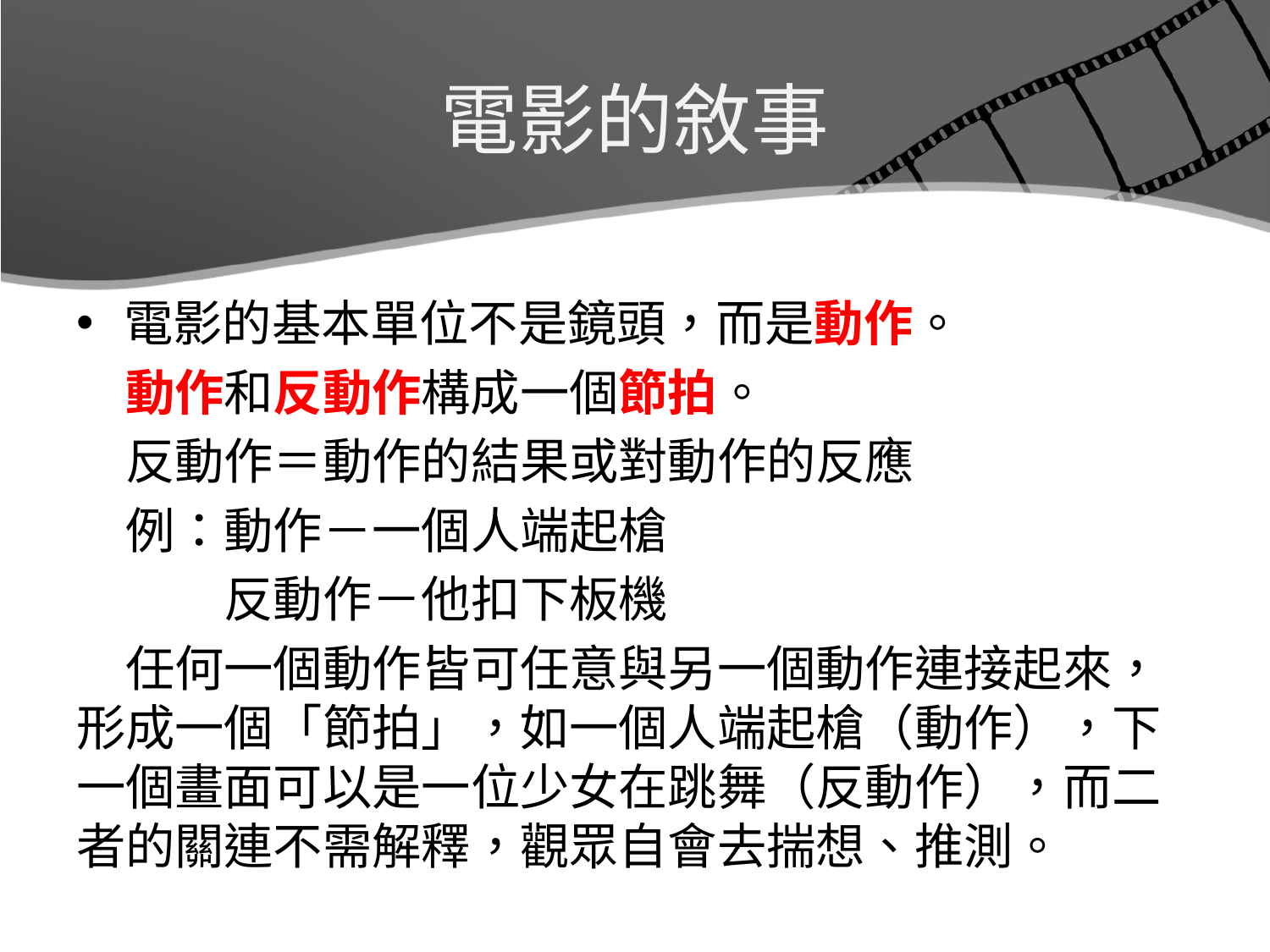

# 電影的敘事
電影的基本單位不是鏡頭，而是動作。
　動作和反動作構成一個節拍。
　反動作＝動作的結果或對動作的反應
　例：動作－一個人端起槍
　　　反動作－他扣下板機
　任何一個動作皆可任意與另一個動作連接起來，形成一個「節拍」，如一個人端起槍（動作），下一個畫面可以是一位少女在跳舞（反動作），而二者的關連不需解釋，觀眾自會去揣想、推測。